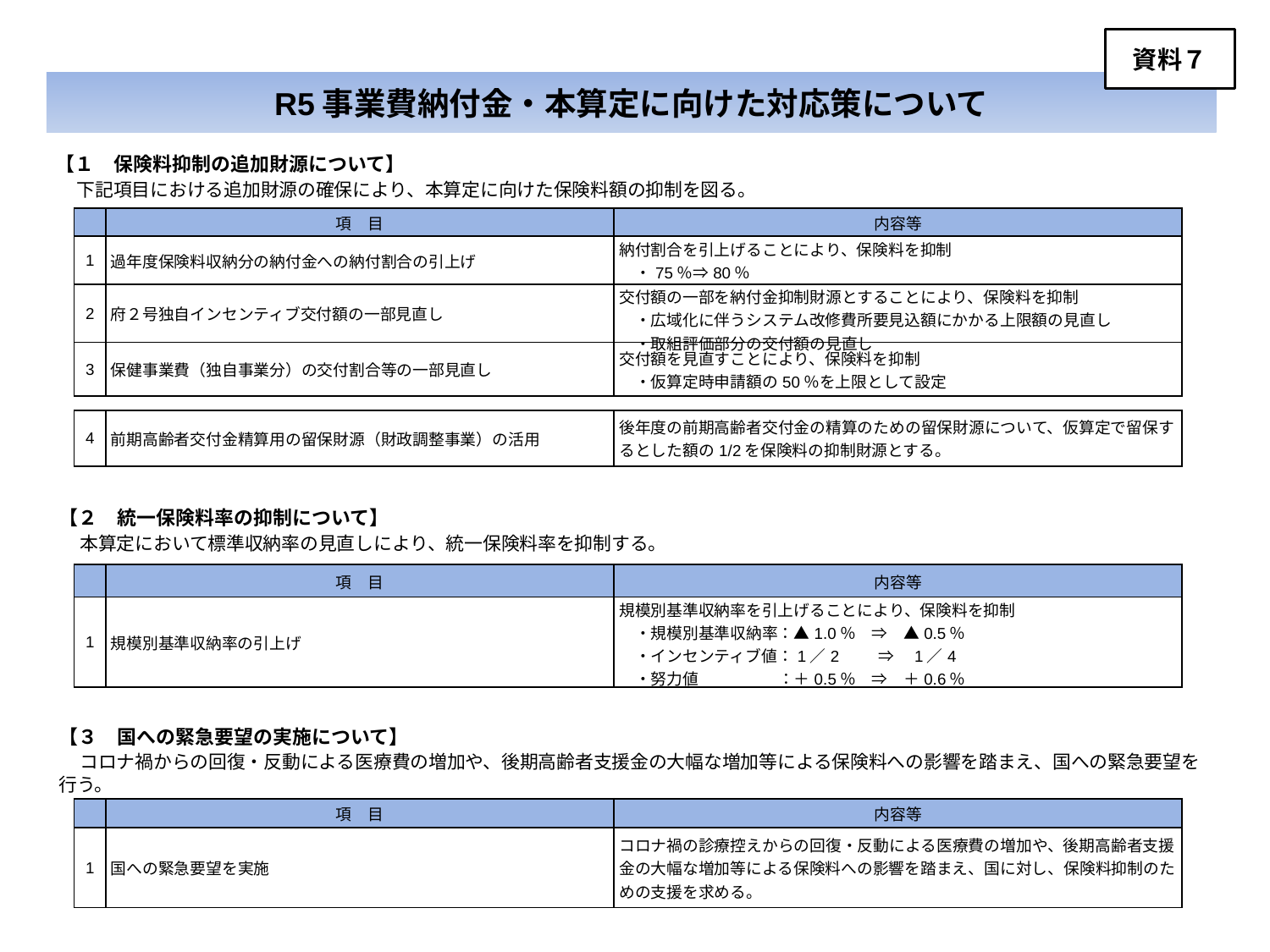

資料７
# R5事業費納付金・本算定に向けた対応策について
【１　保険料抑制の追加財源について】
　下記項目における追加財源の確保により、本算定に向けた保険料額の抑制を図る。
|  | 項　目 | 内容等 |
| --- | --- | --- |
| 1 | 過年度保険料収納分の納付金への納付割合の引上げ | 納付割合を引上げることにより、保険料を抑制 　・75％⇒80％ |
| 2 | 府２号独自インセンティブ交付額の一部見直し | 交付額の一部を納付金抑制財源とすることにより、保険料を抑制 　・広域化に伴うシステム改修費所要見込額にかかる上限額の見直し 　・取組評価部分の交付額の見直し |
| 3 | 保健事業費（独自事業分）の交付割合等の一部見直し | 交付額を見直すことにより、保険料を抑制 　・仮算定時申請額の50％を上限として設定 |
| 4 | 前期高齢者交付金精算用の留保財源（財政調整事業）の活用 | 後年度の前期高齢者交付金の精算のための留保財源について、仮算定で留保するとした額の1/2を保険料の抑制財源とする。 |
| --- | --- | --- |
【２　統一保険料率の抑制について】
　本算定において標準収納率の見直しにより、統一保険料率を抑制する。
|  | 項　目 | 内容等 |
| --- | --- | --- |
| 1 | 規模別基準収納率の引上げ | 規模別基準収納率を引上げることにより、保険料を抑制 　・規模別基準収納率：▲1.0％　⇒　▲0.5％ 　・インセンティブ値：1／2　　 ⇒　1／4 　・努力値　　　　　：＋0.5％　⇒　＋0.6％ |
【３　国への緊急要望の実施について】
　コロナ禍からの回復・反動による医療費の増加や、後期高齢者支援金の大幅な増加等による保険料への影響を踏まえ、国への緊急要望を行う。
|  | 項　目 | 内容等 |
| --- | --- | --- |
| 1 | 国への緊急要望を実施 | コロナ禍の診療控えからの回復・反動による医療費の増加や、後期高齢者支援金の大幅な増加等による保険料への影響を踏まえ、国に対し、保険料抑制のための支援を求める。 |